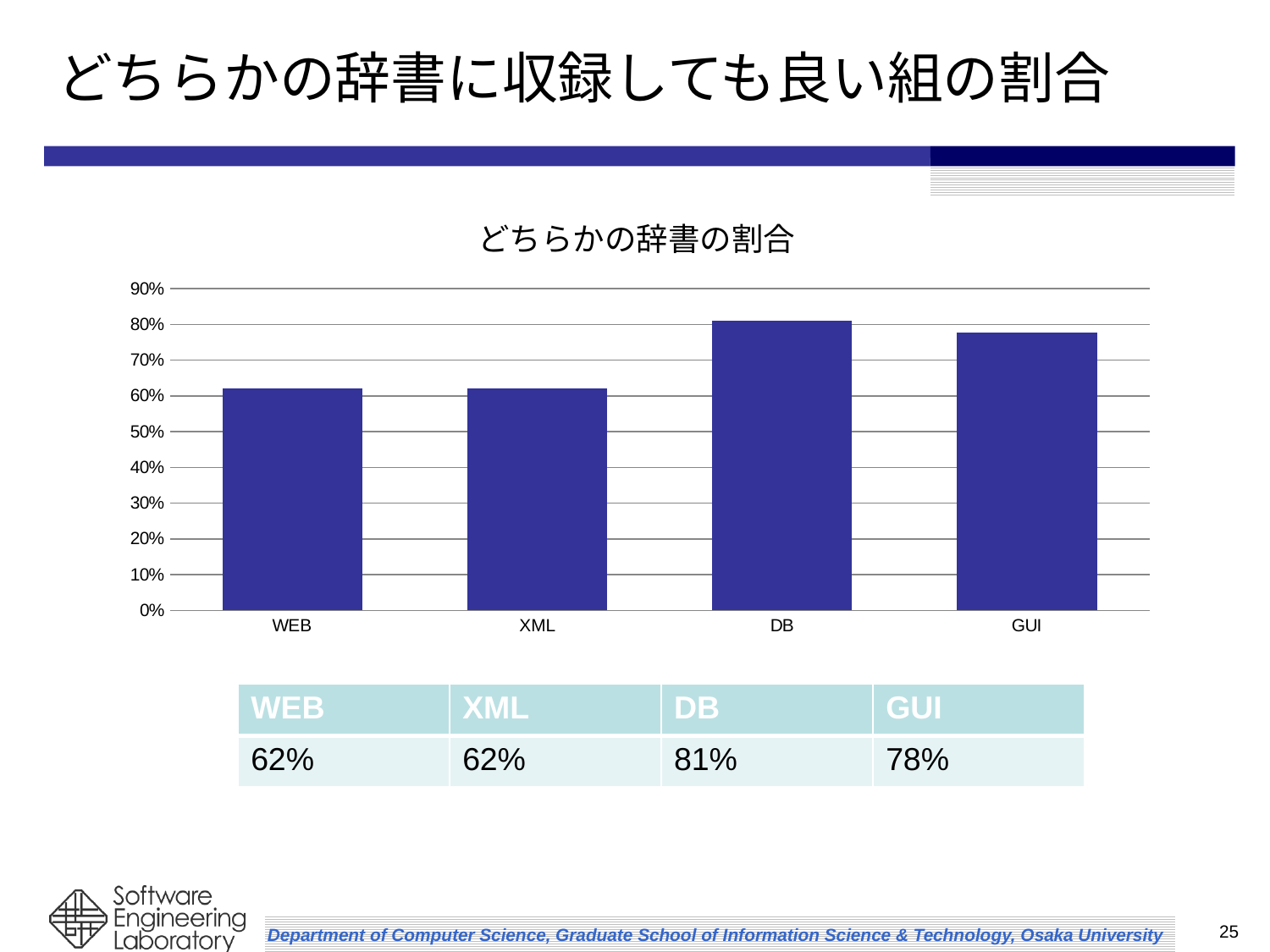

# どちらかの辞書に収録しても良い組の割合

### Chart: どちらかの辞書の割合

| Category |  |
|---|---|
| WEB | 0.6222222222222222 |
| XML | 0.6222222222222222 |
| DB | 0.8111111111111111 |
| GUI | 0.7777777777777781 |
| WEB | XML | DB | GUI |
| --- | --- | --- | --- |
| 62% | 62% | 81% | 78% |
25